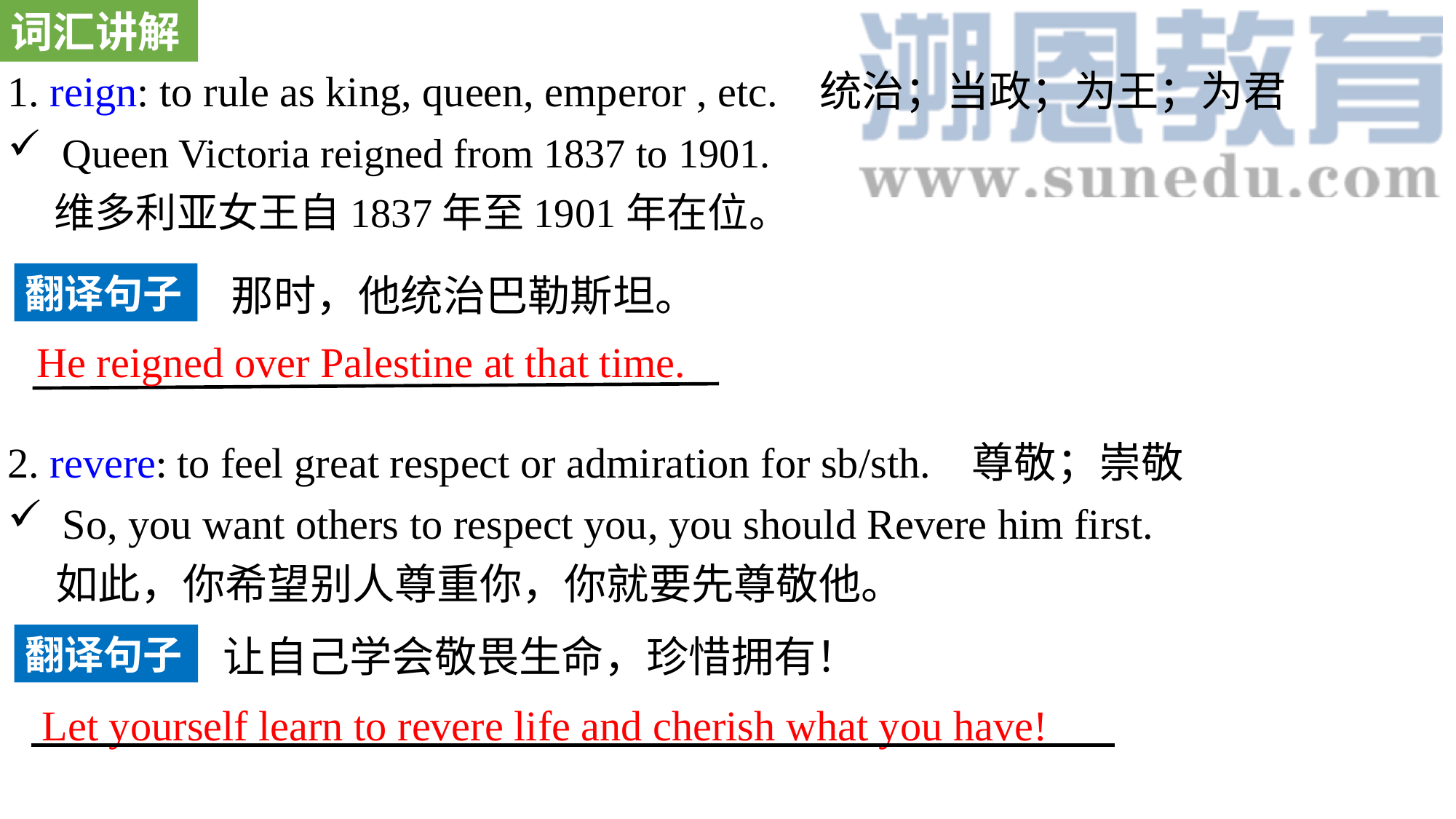

词汇讲解
1. reign: to rule as king, queen, emperor , etc.   统治；当政；为王；为君
Queen Victoria reigned from 1837 to 1901.
    维多利亚女王自1837年至1901年在位。

2. revere: to feel great respect or admiration for sb/sth.   尊敬；崇敬
So, you want others to respect you, you should Revere him first.
    如此，你希望别人尊重你，你就要先尊敬他。

翻译句子
那时，他统治巴勒斯坦。
He reigned over Palestine at that time.
翻译句子
让自己学会敬畏生命，珍惜拥有！
Let yourself learn to revere life and cherish what you have!